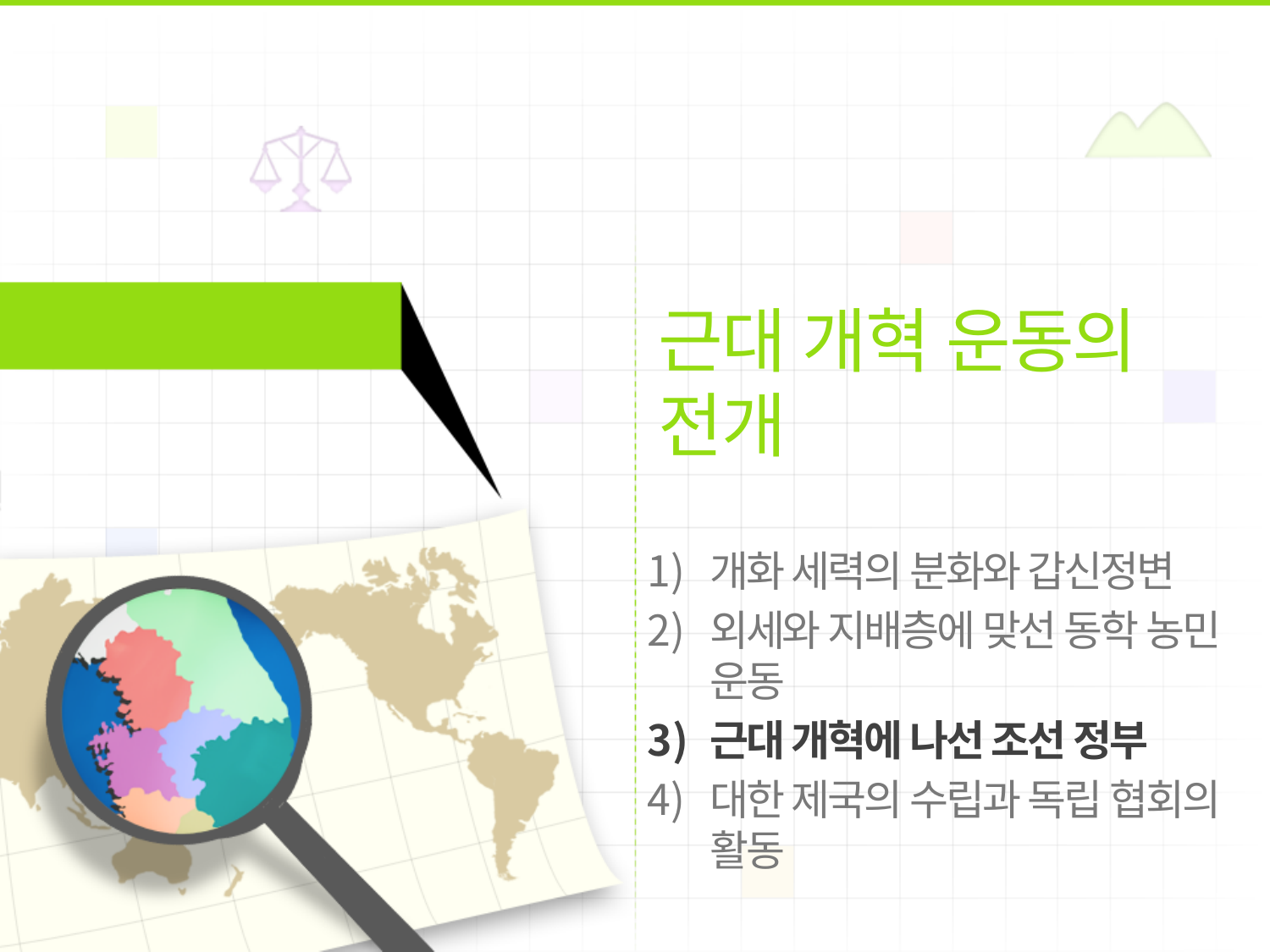

근대 개혁 운동의 전개
개화 세력의 분화와 갑신정변
외세와 지배층에 맞선 동학 농민 운동
근대 개혁에 나선 조선 정부
대한 제국의 수립과 독립 협회의 활동